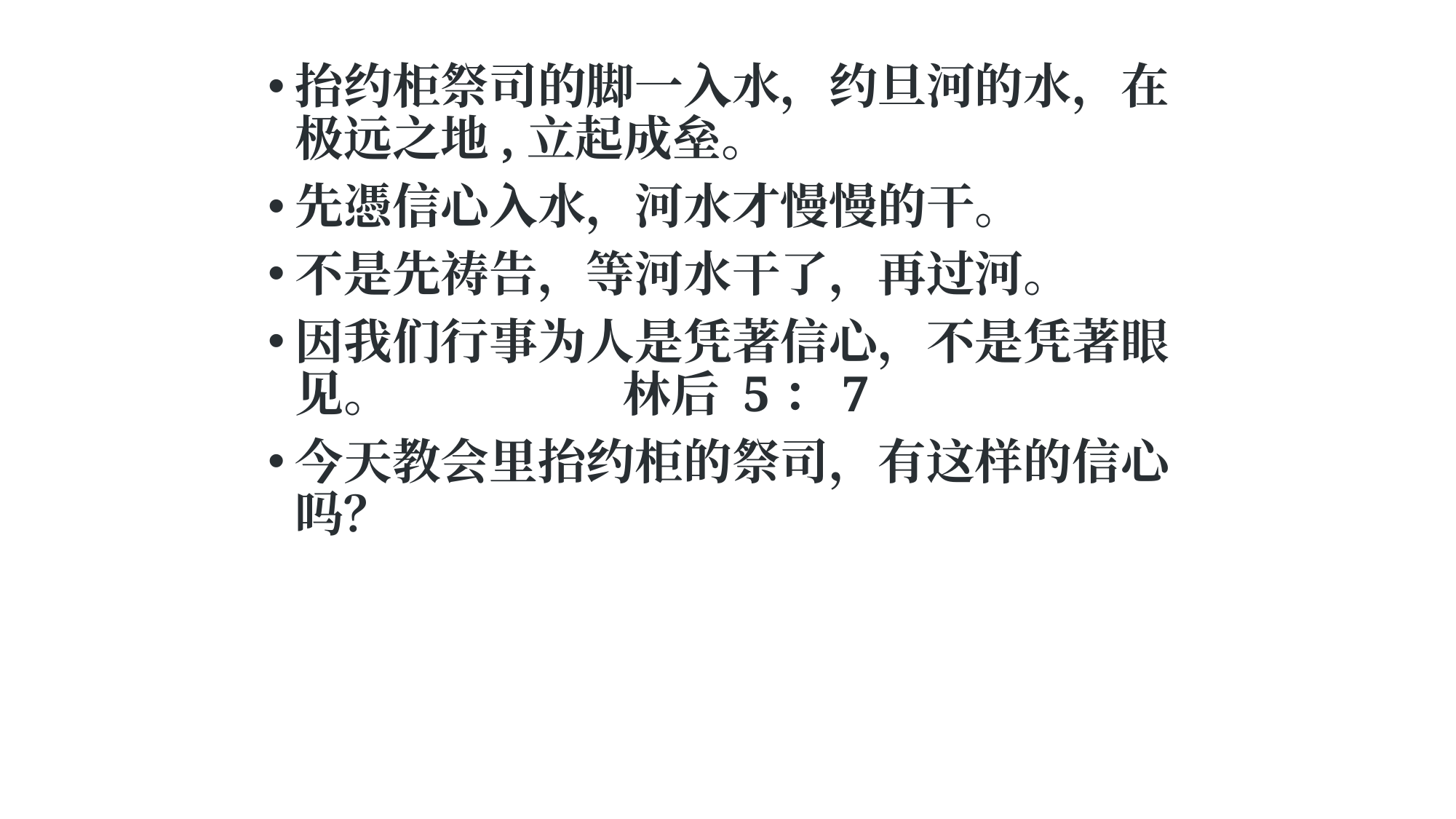

抬约柜祭司的脚一入水，约旦河的水，在极远之地,立起成垒。
先憑信心入水，河水才慢慢的干。
不是先祷告，等河水干了，再过河。
因我们行事为人是凭著信心，不是凭著眼见。			林后 5：7
今天教会里抬约柜的祭司，有这样的信心吗？